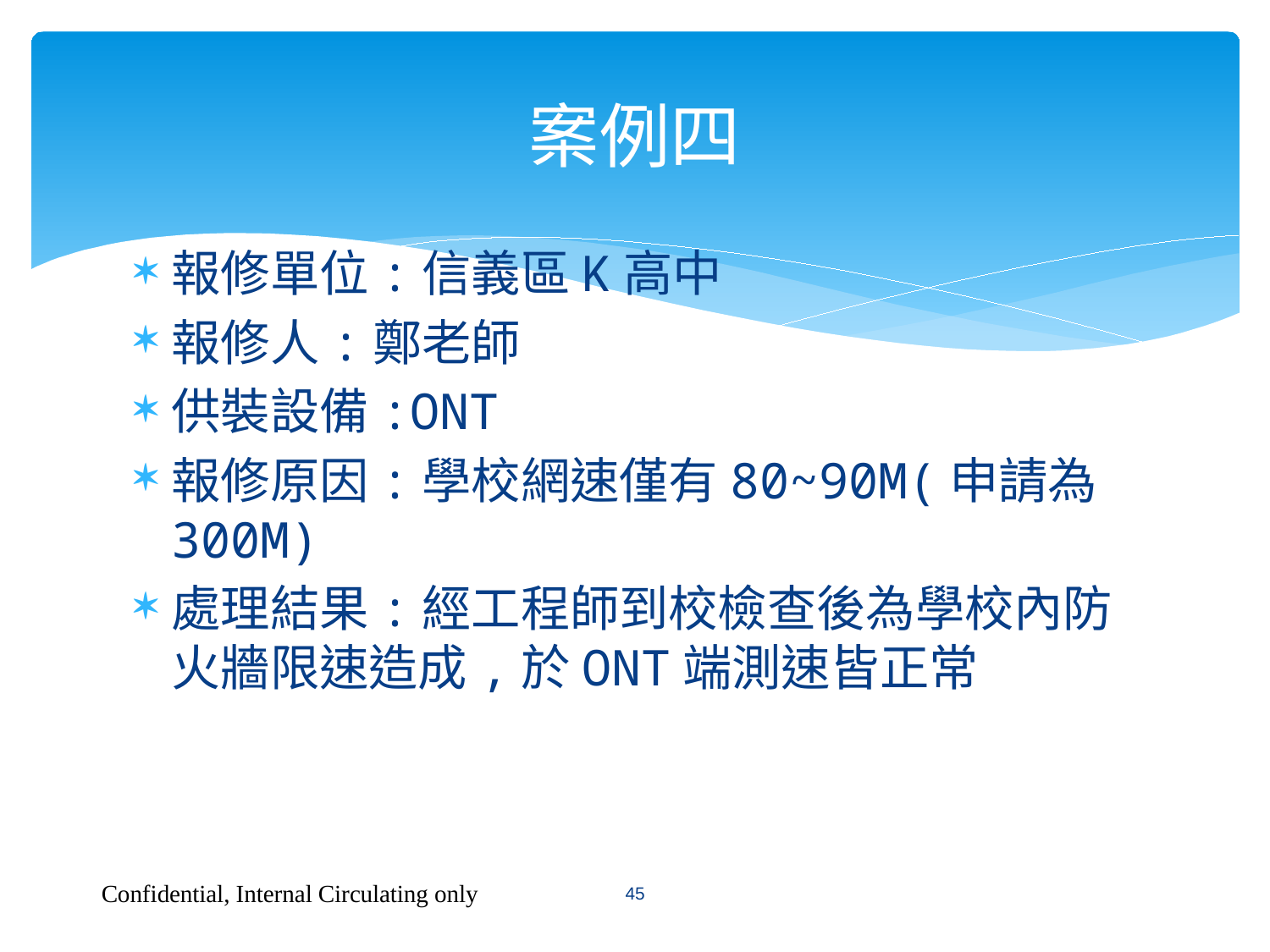

# 案例四
報修單位:信義區K高中
報修人:鄭老師
供裝設備:ONT
報修原因:學校網速僅有80~90M(申請為300M)
處理結果:經工程師到校檢查後為學校內防火牆限速造成,於ONT端測速皆正常
Confidential, Internal Circulating only
45